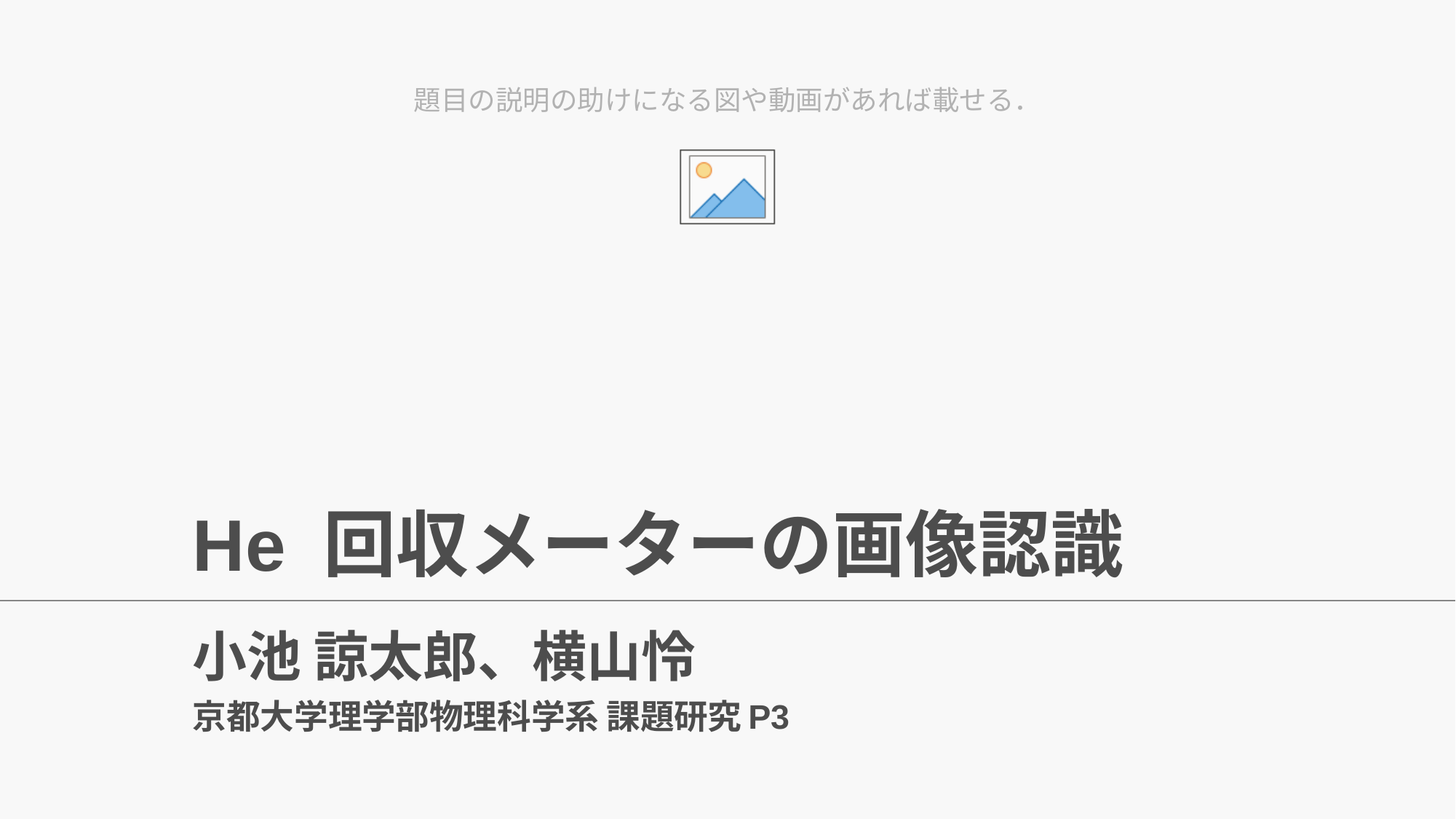

# He 回収メーターの画像認識
小池 諒太郎、横山怜
京都大学理学部物理科学系 課題研究P3